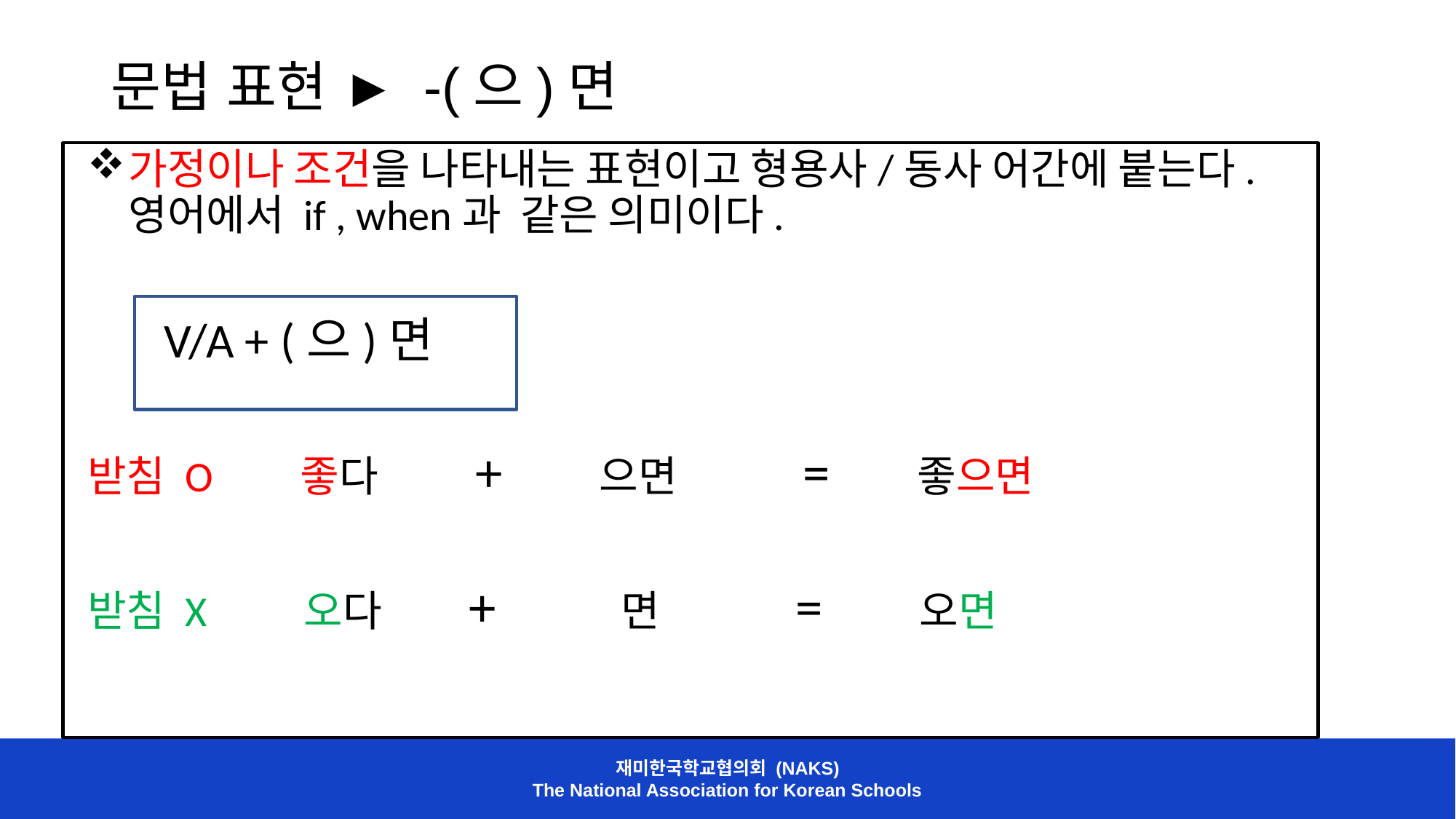

# 문법 표현 ► -(으)면

가정이나 조건을 나타내는 표현이고 형용사/동사 어간에 붙는다. 영어에서 if , when과  같은 의미이다.

       V/A + (으)면

받침 O        좋다         +         으면            =        좋으면

받침 X         오다        + 	         면             =         오면

재미한국학교협의회 (NAKS)
The National Association for Korean Schools